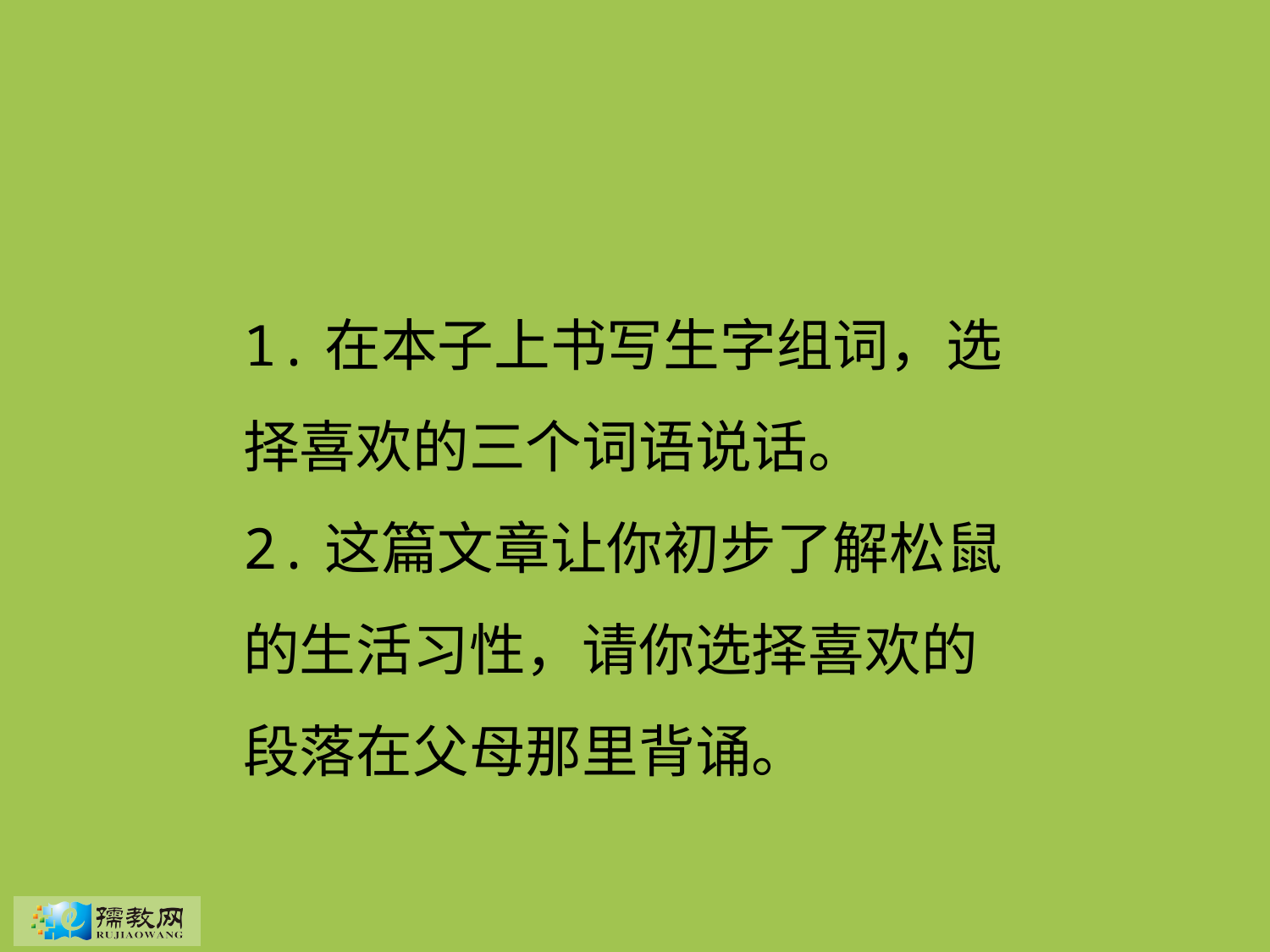

1.在本子上书写生字组词，选择喜欢的三个词语说话。
2.这篇文章让你初步了解松鼠的生活习性，请你选择喜欢的段落在父母那里背诵。